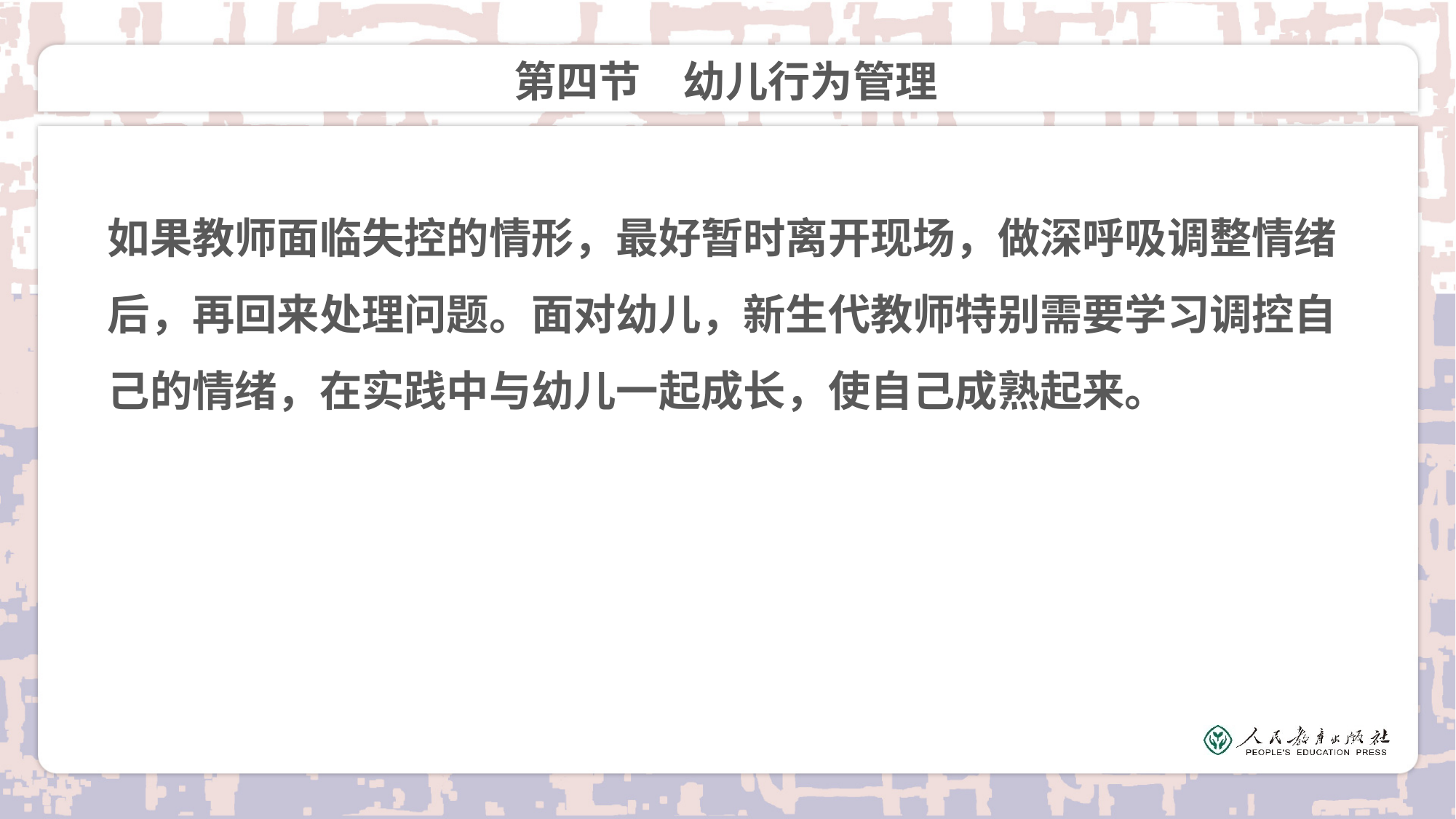

# 第四节　幼儿行为管理
如果教师面临失控的情形，最好暂时离开现场，做深呼吸调整情绪后，再回来处理问题。面对幼儿，新生代教师特别需要学习调控自己的情绪，在实践中与幼儿一起成长，使自己成熟起来。